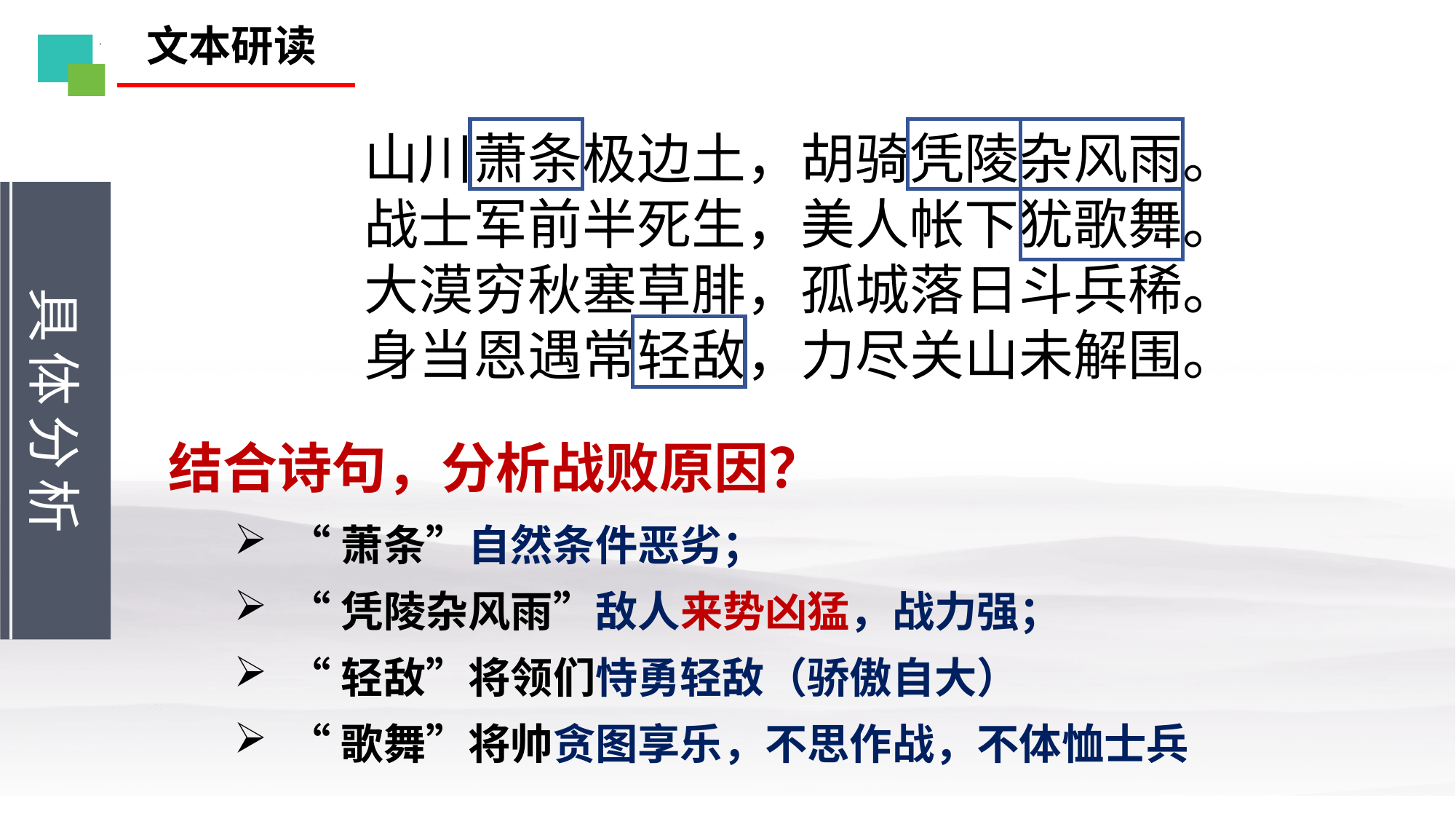

文本研读

山川萧条极边土，胡骑凭陵杂风雨。
战士军前半死生，美人帐下犹歌舞。
大漠穷秋塞草腓，孤城落日斗兵稀。
身当恩遇常轻敌，力尽关山未解围。

具体分析

结合诗句，分析战败原因？
“萧条”自然条件恶劣；
“凭陵杂风雨”敌人来势凶猛，战力强；
“轻敌”将领们恃勇轻敌（骄傲自大）
“歌舞”将帅贪图享乐，不思作战，不体恤士兵